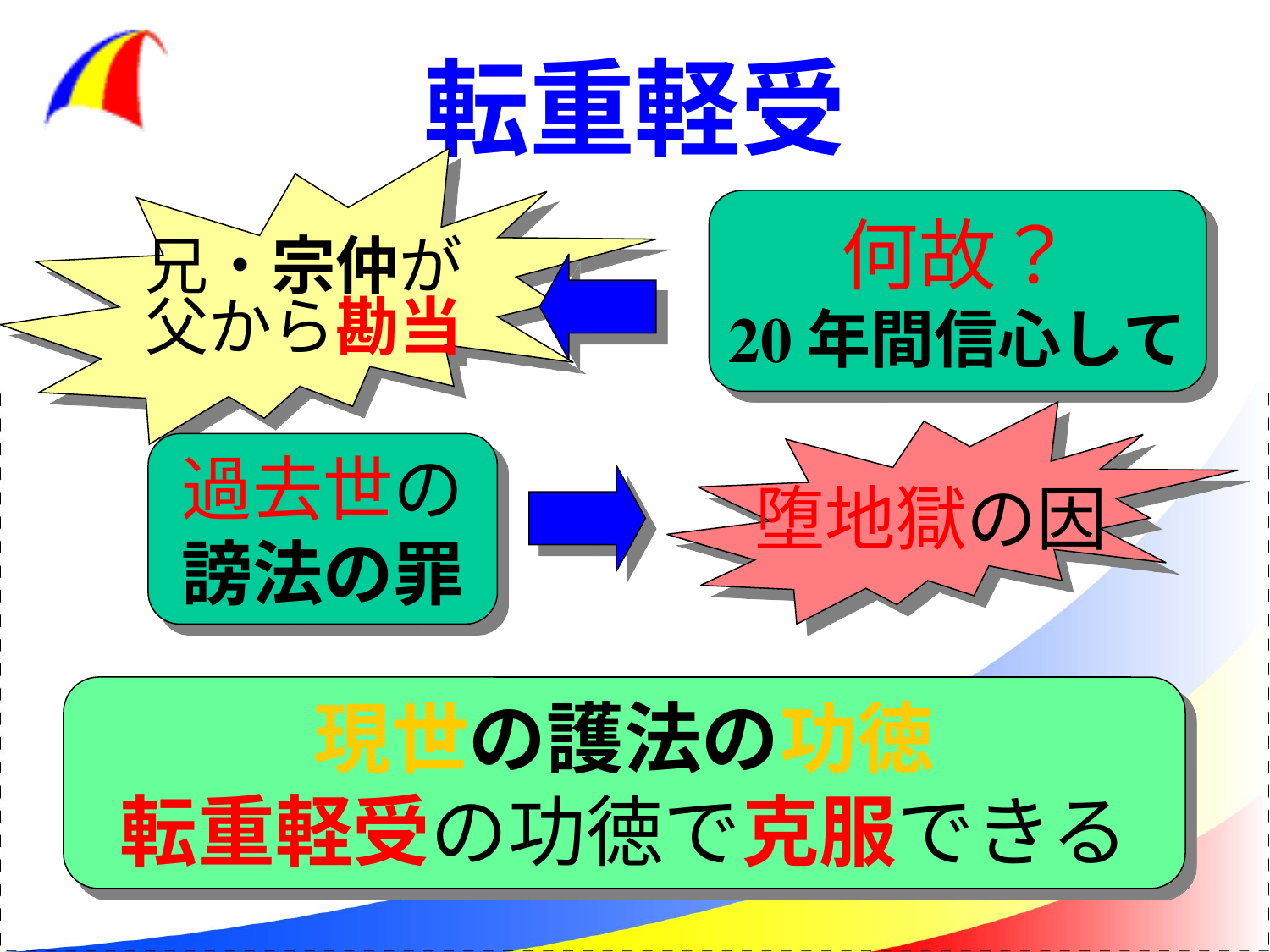

# 転重軽受
兄・宗仲が
父から勘当
何故？
20年間信心して

堕地獄の因
過去世の
謗法の罪

現世の護法の功徳
転重軽受の功徳で克服できる